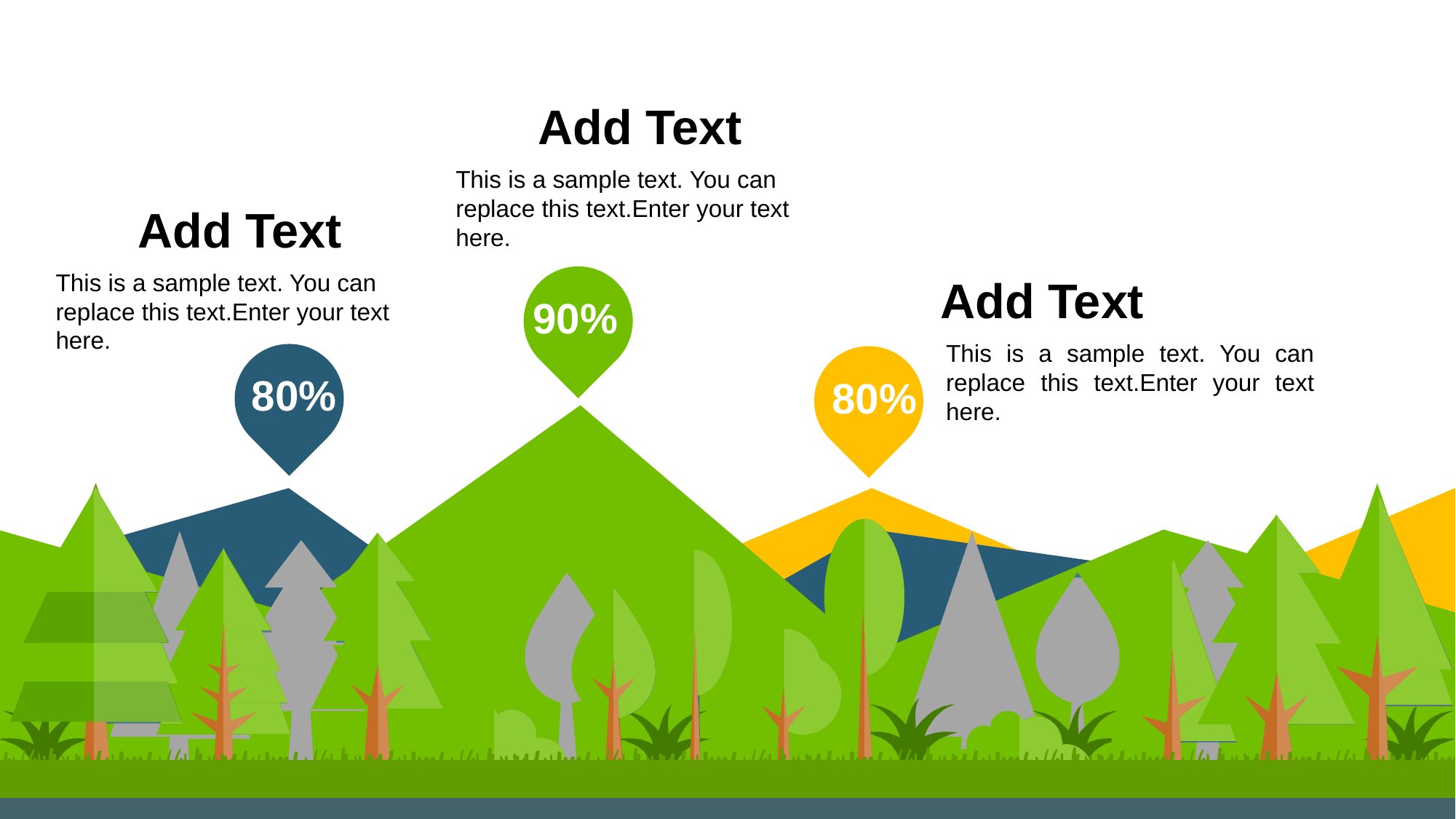

Add Text
This is a sample text. You can replace this text.Enter your text here.
Add Text
This is a sample text. You can replace this text.Enter your text here.
Add Text
This is a sample text. You can replace this text.Enter your text here.

90%

### Chart

| Category | 系列 1 | 系列 2 | 系列 3 |
|---|---|---|---|
| 3 | 7.0 | 6.0 | 3.0 |
| 2 | 5.0 | 8.0 | 2.0 |
| 5 | 10.0 | 3.0 | 5.0 |
| 8 | 4.0 | 7.0 | 8.0 |
| 5 | 7.0 | 6.0 | 5.0 |
80%

80%